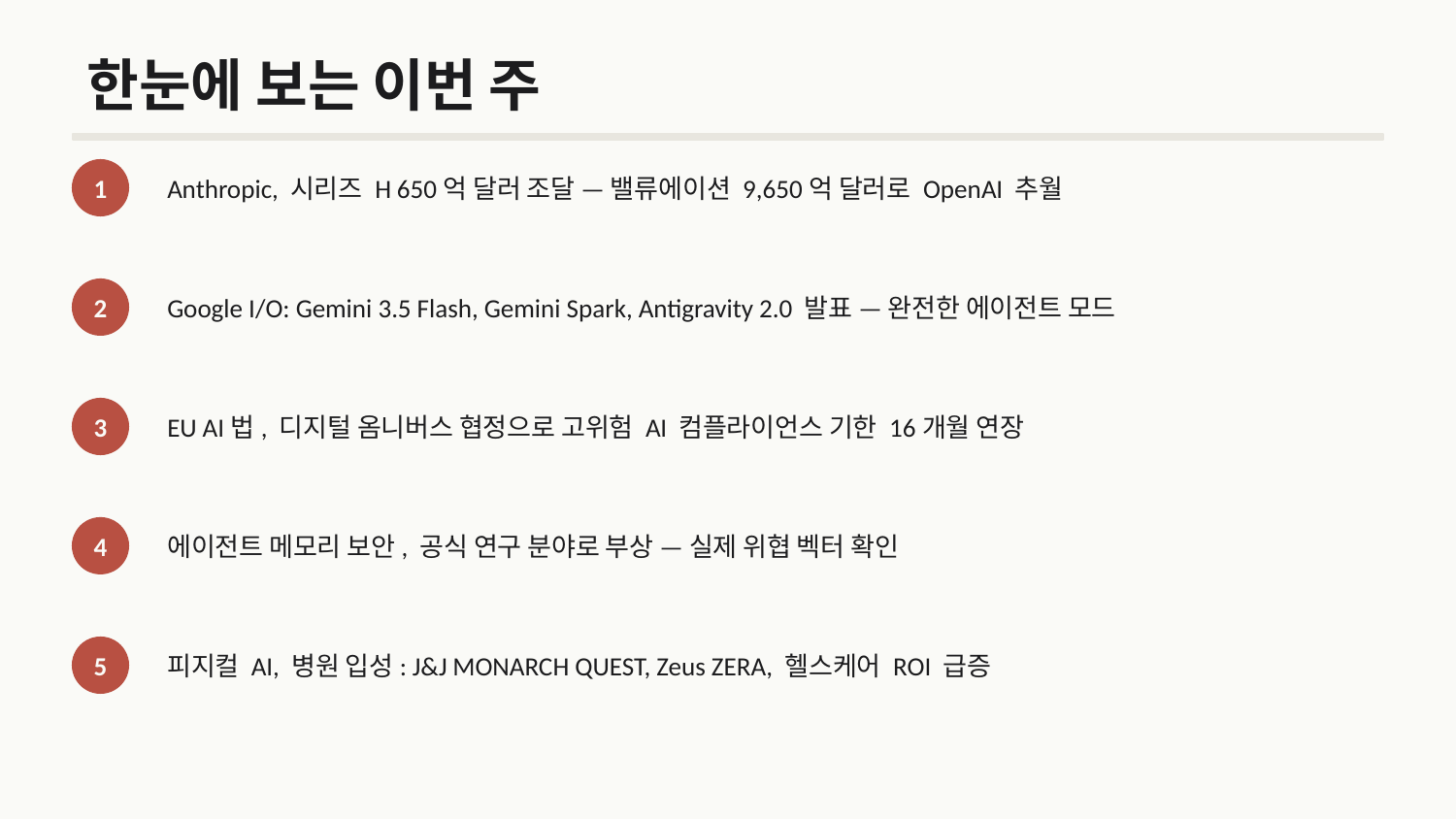

한눈에 보는 이번 주

1
Anthropic, 시리즈 H 650억 달러 조달 — 밸류에이션 9,650억 달러로 OpenAI 추월

2
Google I/O: Gemini 3.5 Flash, Gemini Spark, Antigravity 2.0 발표 — 완전한 에이전트 모드

3
EU AI법, 디지털 옴니버스 협정으로 고위험 AI 컴플라이언스 기한 16개월 연장

4
에이전트 메모리 보안, 공식 연구 분야로 부상 — 실제 위협 벡터 확인

5
피지컬 AI, 병원 입성: J&J MONARCH QUEST, Zeus ZERA, 헬스케어 ROI 급증